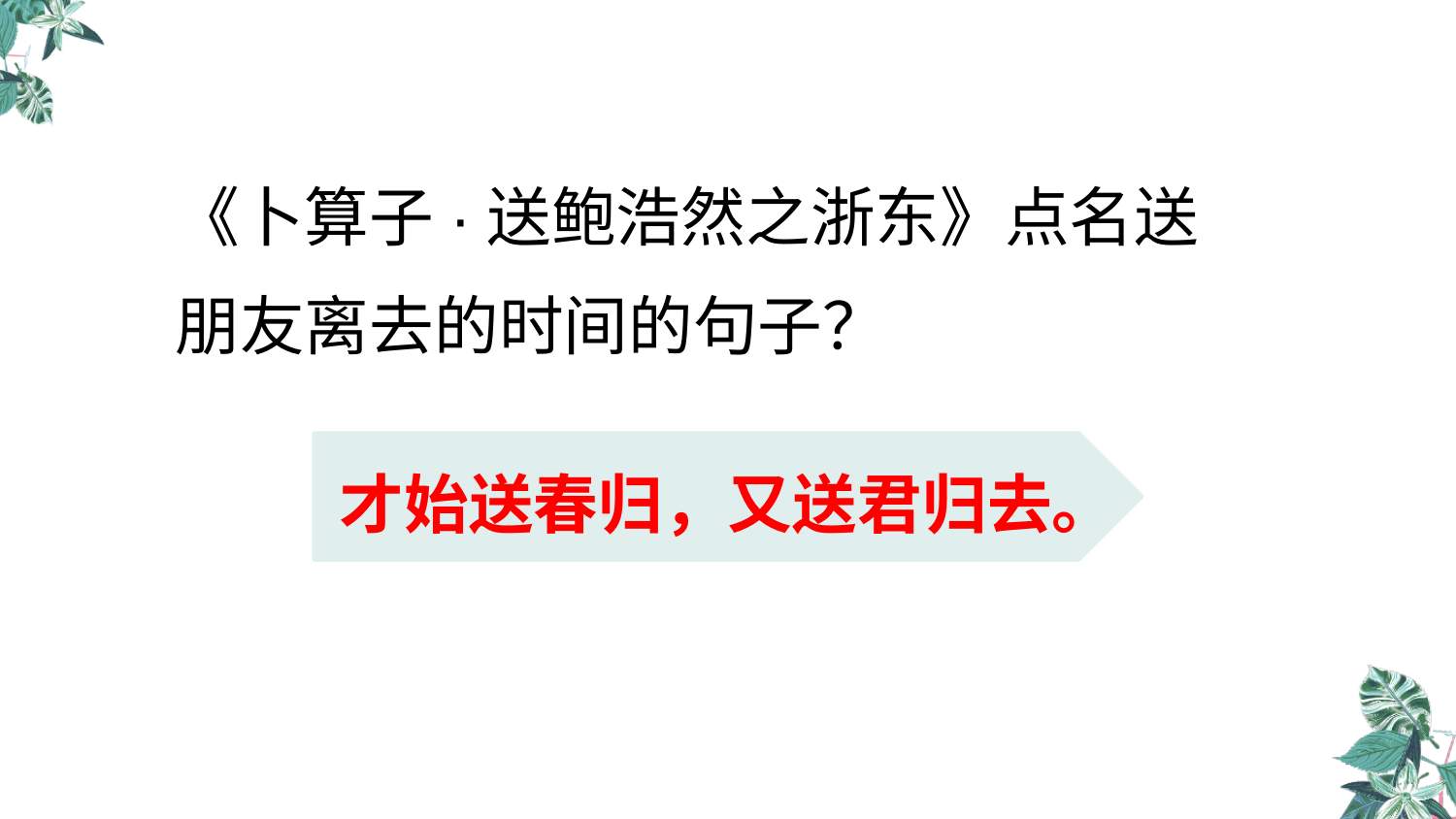

# 《卜算子·送鲍浩然之浙东》点名送朋友离去的时间的句子？
才始送春归，又送君归去。